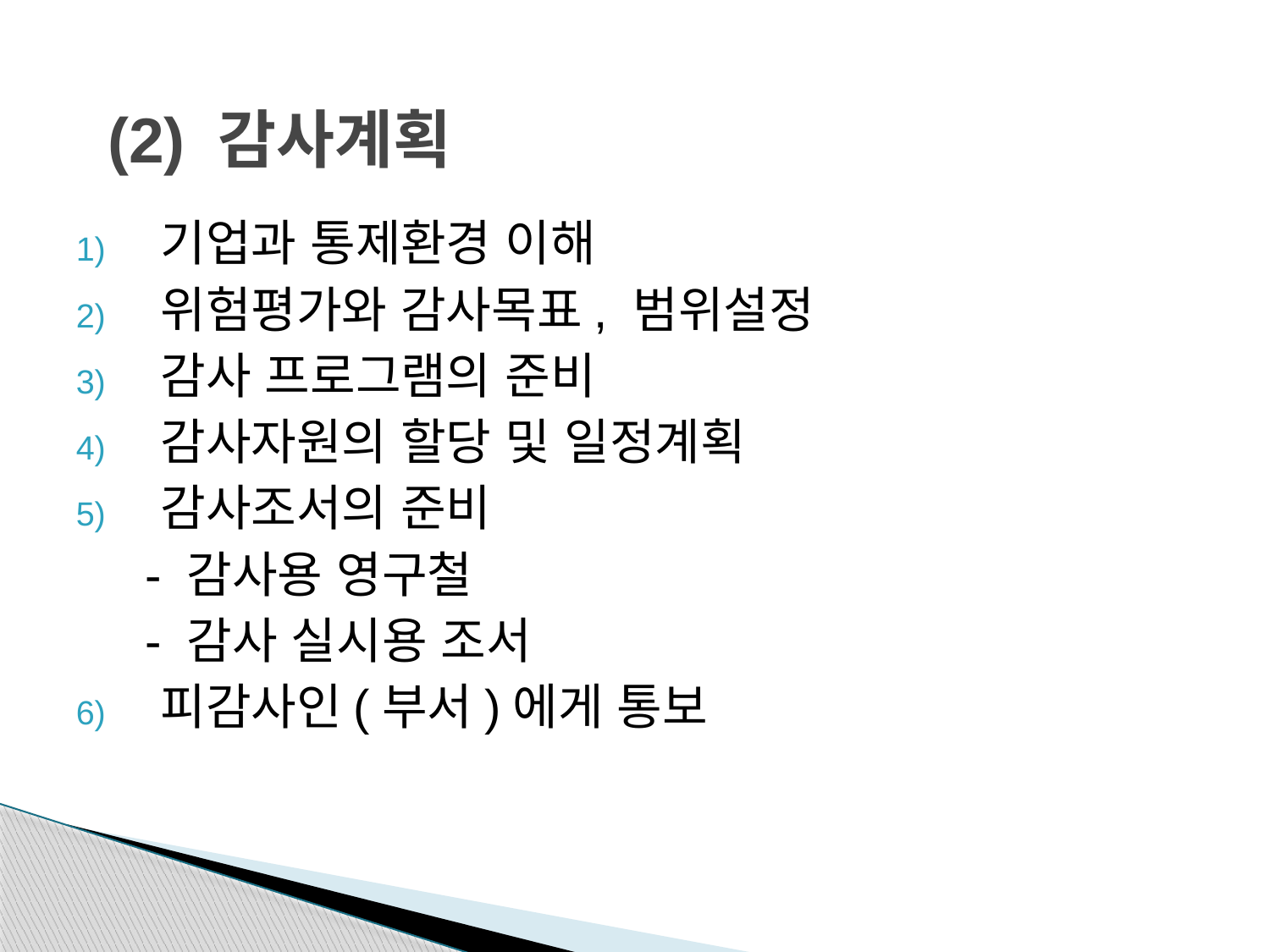

# (2) 감사계획
기업과 통제환경 이해
위험평가와 감사목표, 범위설정
감사 프로그램의 준비
감사자원의 할당 및 일정계획
감사조서의 준비
     - 감사용 영구철
     - 감사 실시용 조서
피감사인(부서)에게 통보